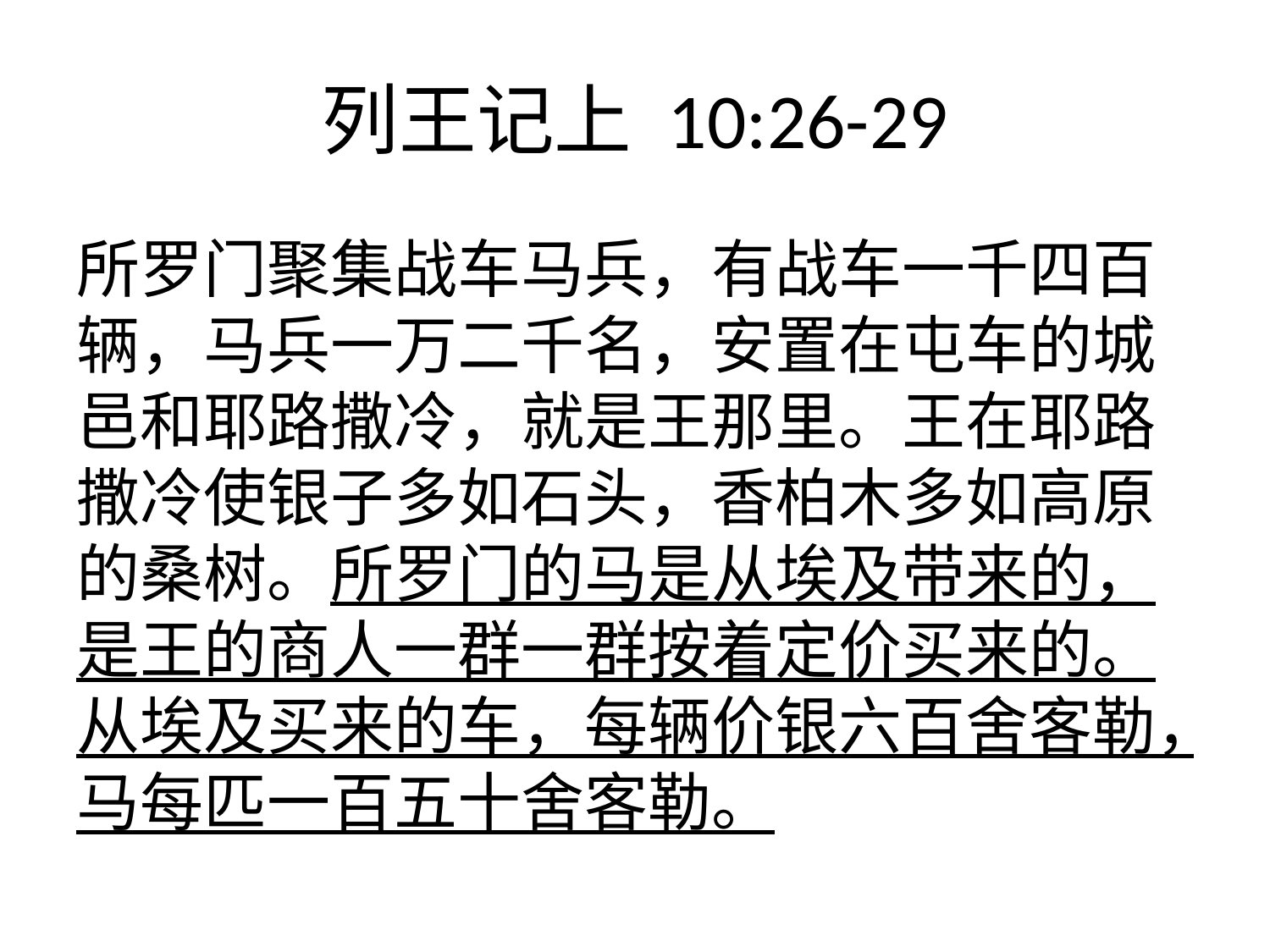

# 列王记上 10:26-29
所罗门聚集战车马兵，有战车一千四百辆，马兵一万二千名，安置在屯车的城邑和耶路撒冷，就是王那里。王在耶路撒冷使银子多如石头，香柏木多如高原的桑树。所罗门的马是从埃及带来的，是王的商人一群一群按着定价买来的。从埃及买来的车，每辆价银六百舍客勒，马每匹一百五十舍客勒。